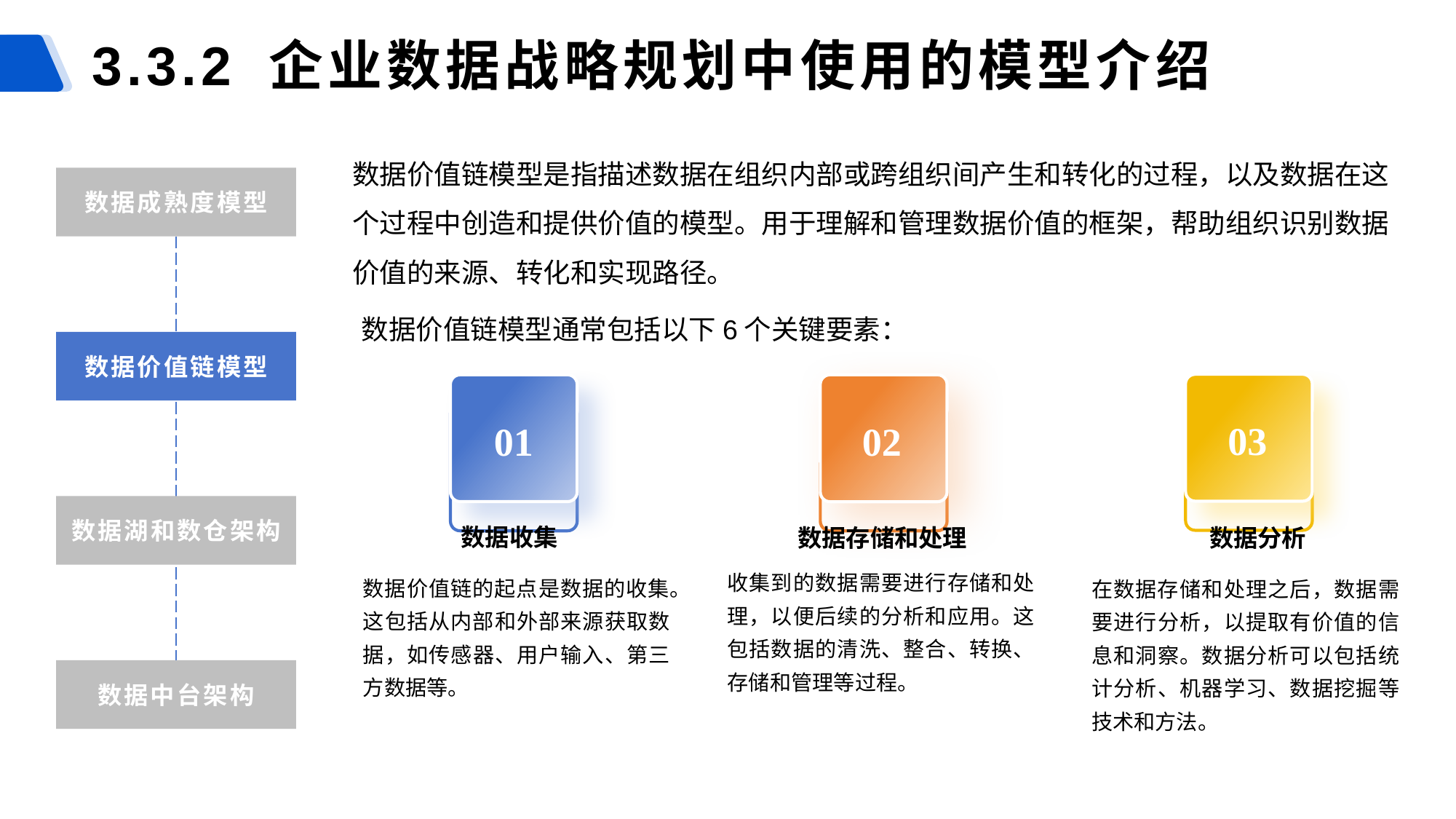

# 3.3.2 企业数据战略规划中使用的模型介绍
数据价值链模型是指描述数据在组织内部或跨组织间产生和转化的过程，以及数据在这个过程中创造和提供价值的模型。用于理解和管理数据价值的框架，帮助组织识别数据价值的来源、转化和实现路径。
数据成熟度模型
数据价值链模型通常包括以下6个关键要素：
数据价值链模型

01

03
02

数据湖和数仓架构
数据收集
数据存储和处理
数据分析
收集到的数据需要进行存储和处理，以便后续的分析和应用。这包括数据的清洗、整合、转换、存储和管理等过程。
数据价值链的起点是数据的收集。这包括从内部和外部来源获取数据，如传感器、用户输入、第三方数据等。
在数据存储和处理之后，数据需要进行分析，以提取有价值的信息和洞察。数据分析可以包括统计分析、机器学习、数据挖掘等技术和方法。
数据中台架构